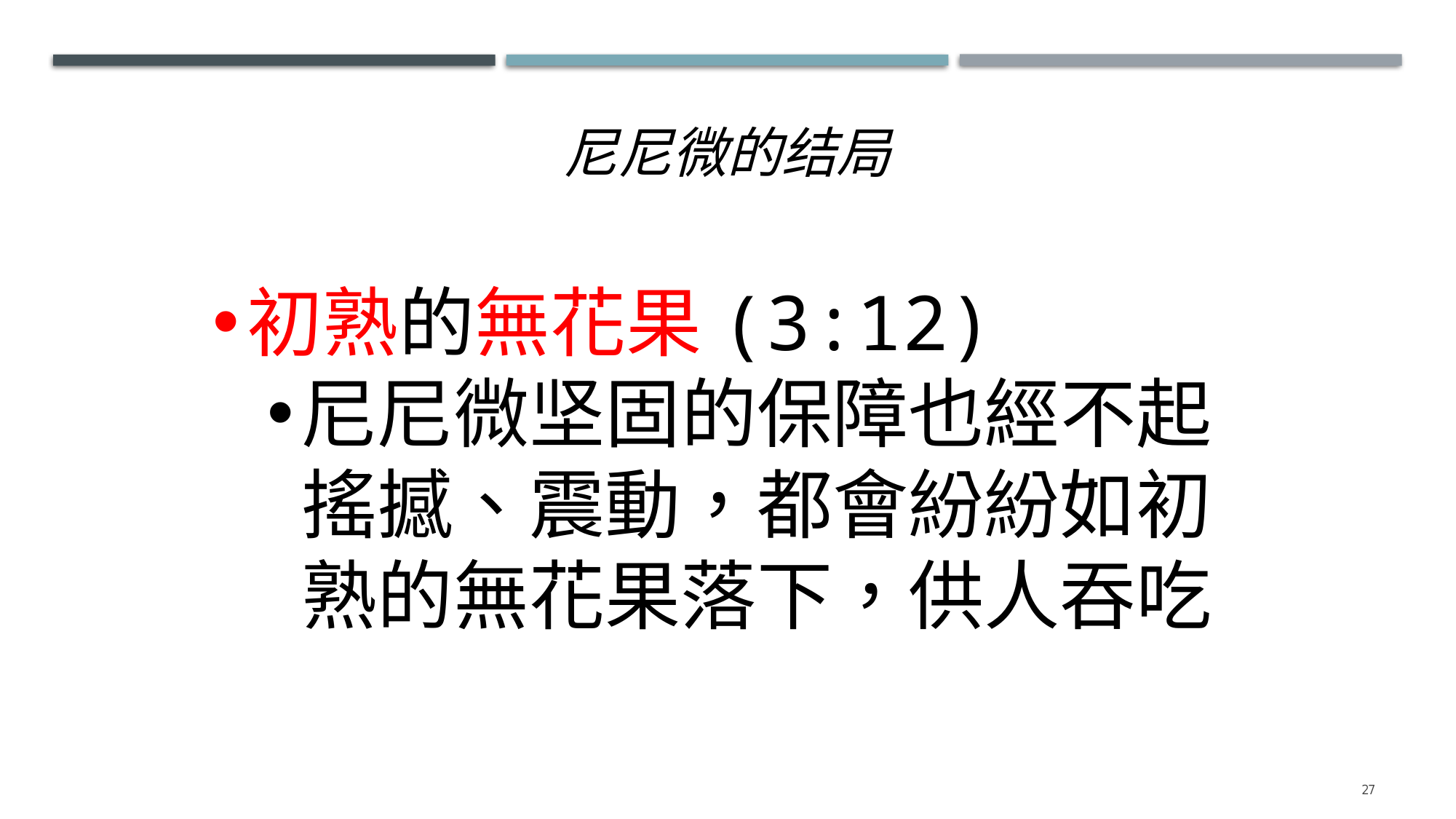

尼尼微的结局

初熟的無花果(3:12)
尼尼微坚固的保障也經不起搖撼、震動，都會紛紛如初熟的無花果落下，供人吞吃
27